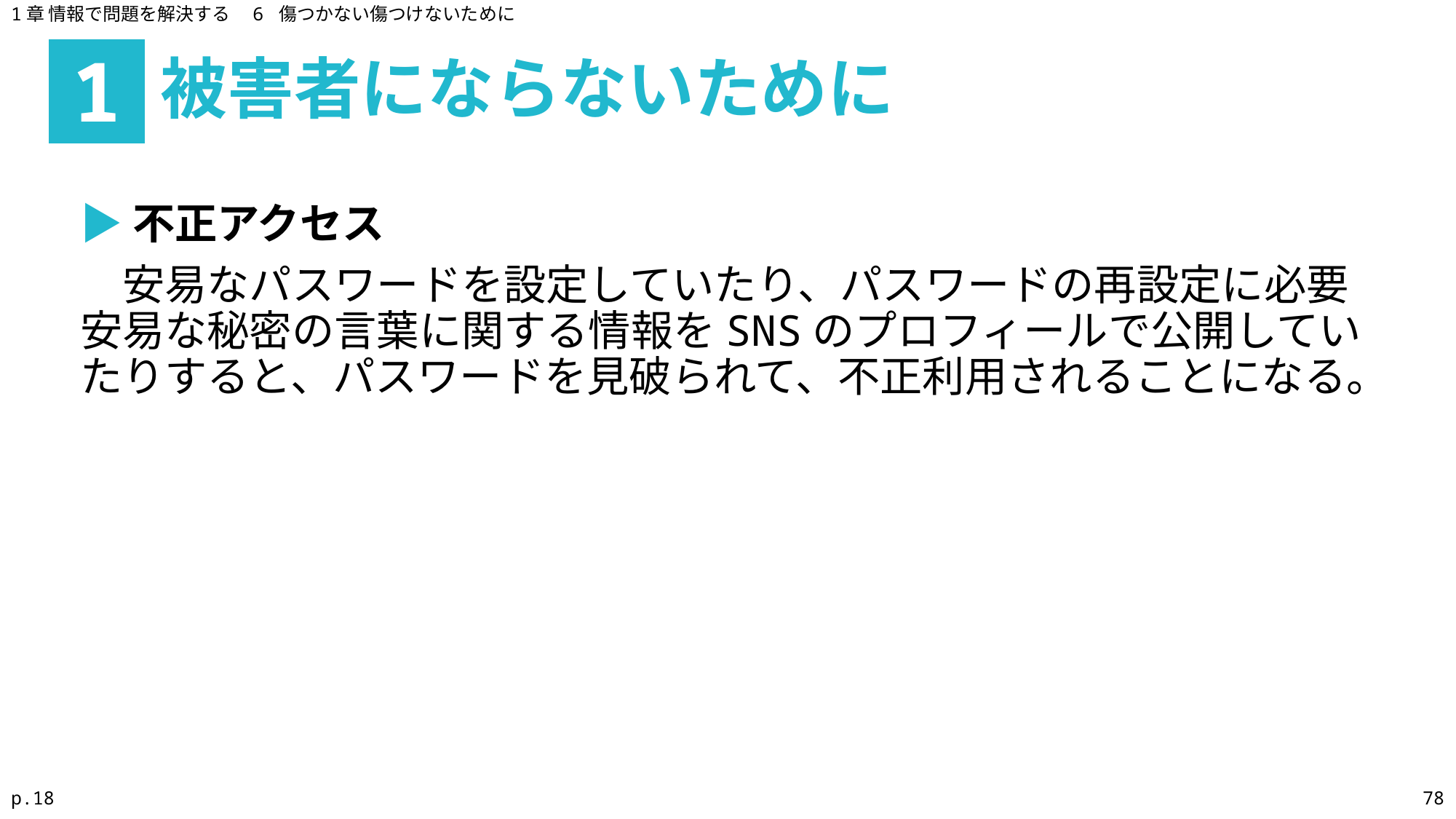

1章 情報で問題を解決する　6 傷つかない傷つけないために
被害者にならないために
1
▶不正アクセス
　安易なパスワードを設定していたり、パスワードの再設定に必要安易な秘密の言葉に関する情報をSNSのプロフィールで公開していたりすると、パスワードを見破られて、不正利用されることになる。
p.18
78